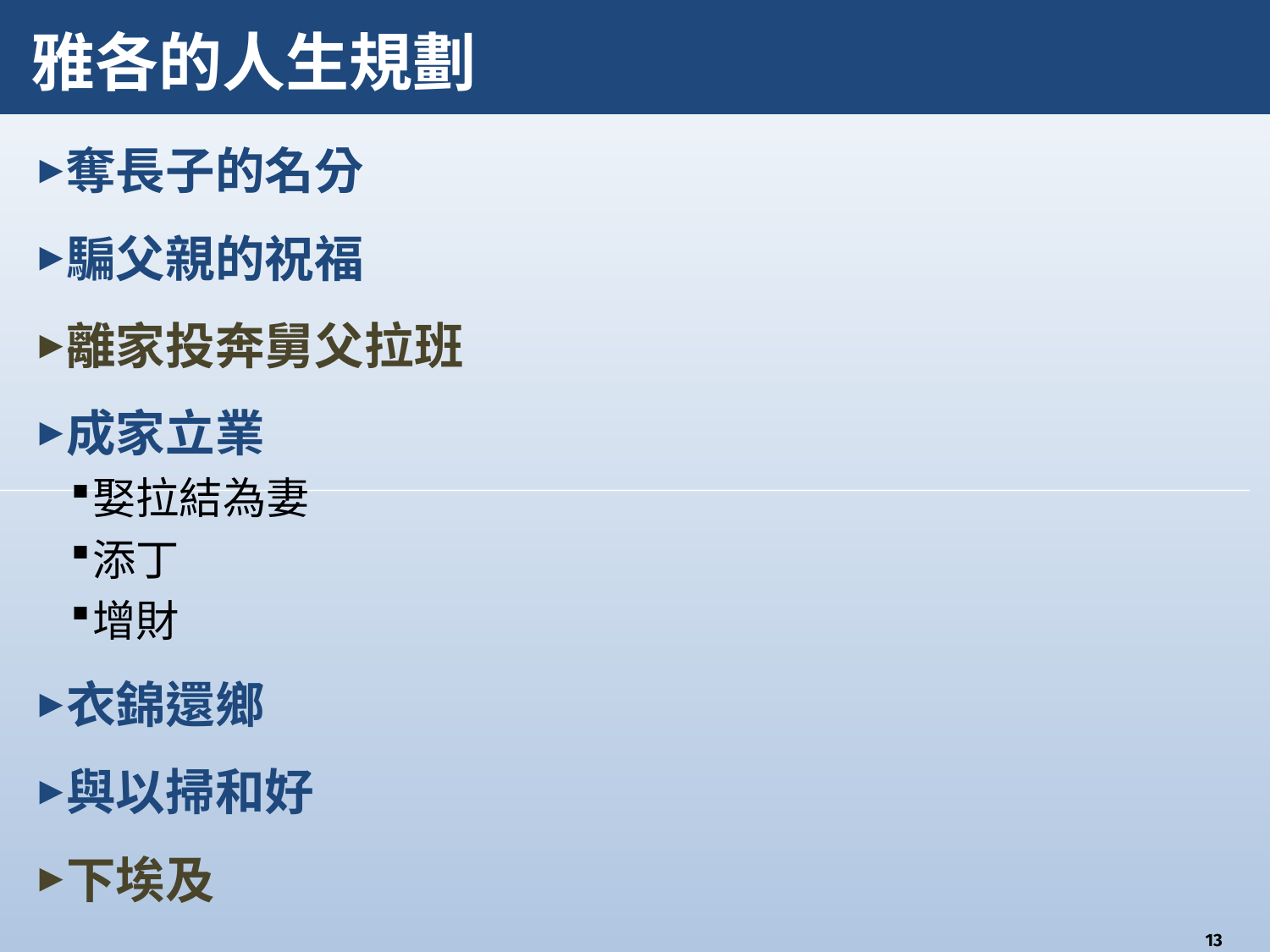

# 雅各的人生規劃
奪長子的名分
騙父親的祝福
離家投奔舅父拉班
成家立業
娶拉結為妻
添丁
增財
衣錦還鄉
與以掃和好
下埃及